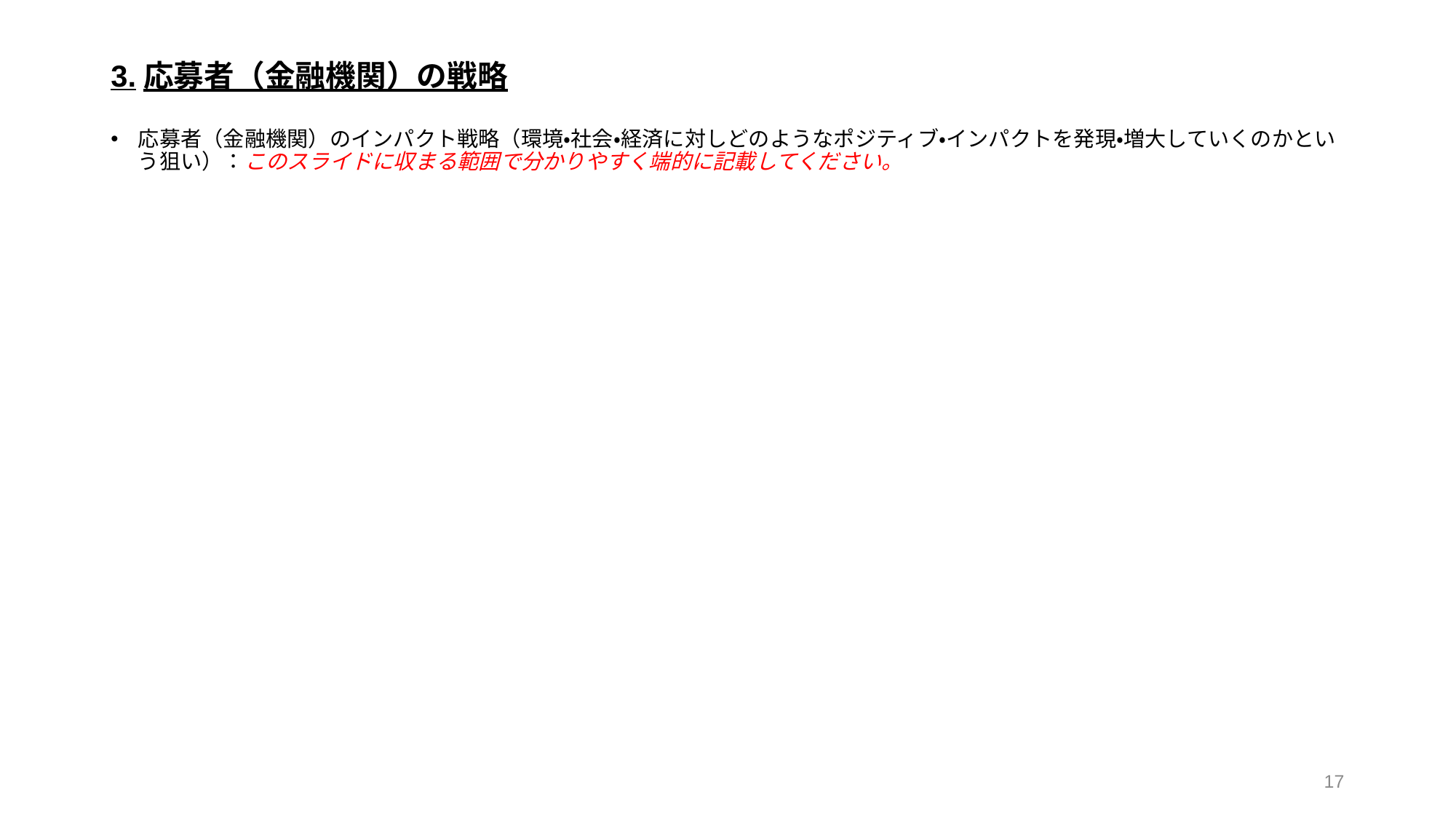

# 3.応募者（金融機関）の戦略
応募者（金融機関）のインパクト戦略（環境・社会・経済に対しどのようなポジティブ・インパクトを発現・増大していくのかという狙い）：このスライドに収まる範囲で分かりやすく端的に記載してください。

17